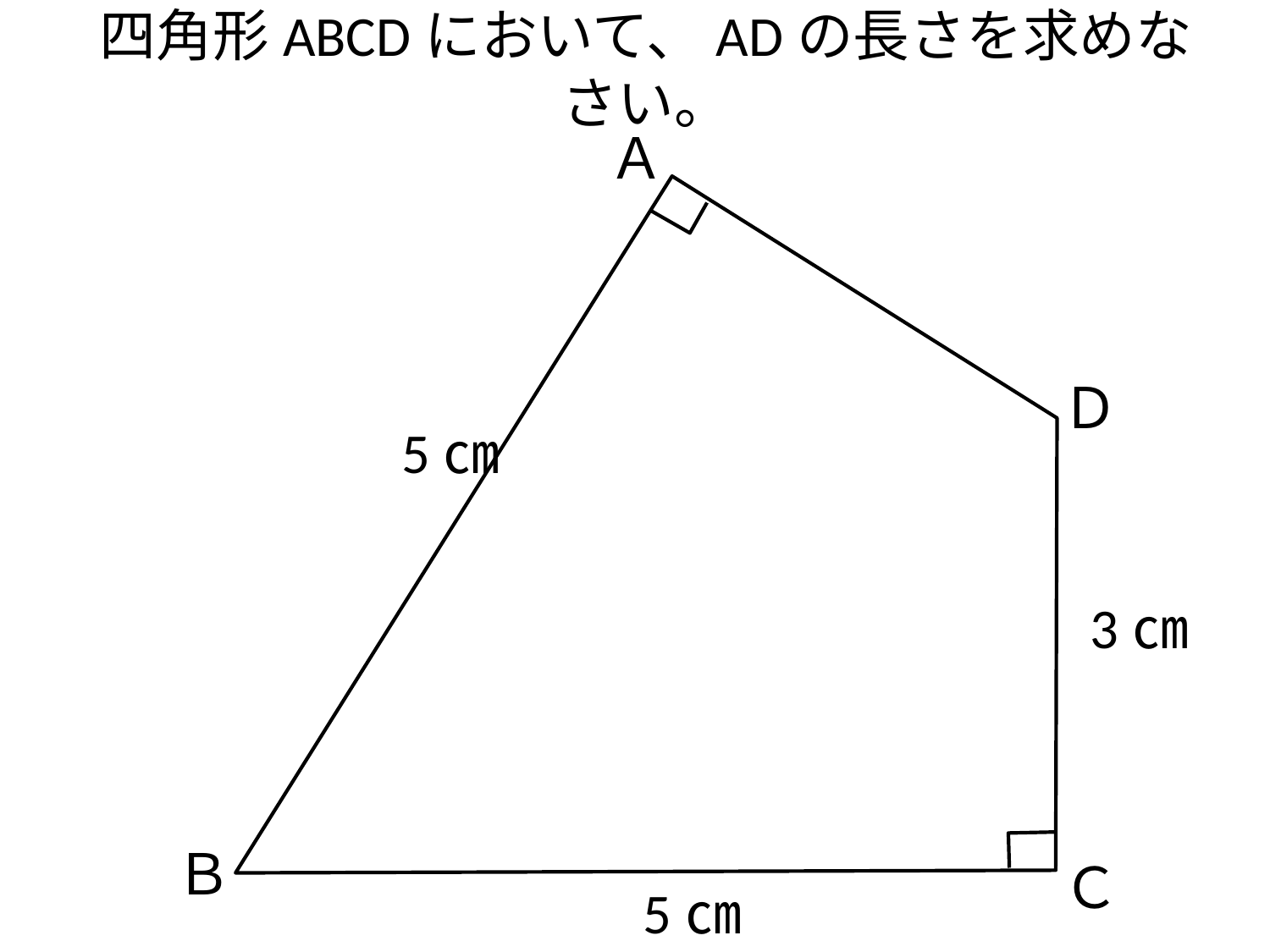

# 四角形ABCDにおいて、ADの長さを求めなさい。
Ａ

Ｄ
5㎝
3㎝

Ｂ
Ｃ
5㎝